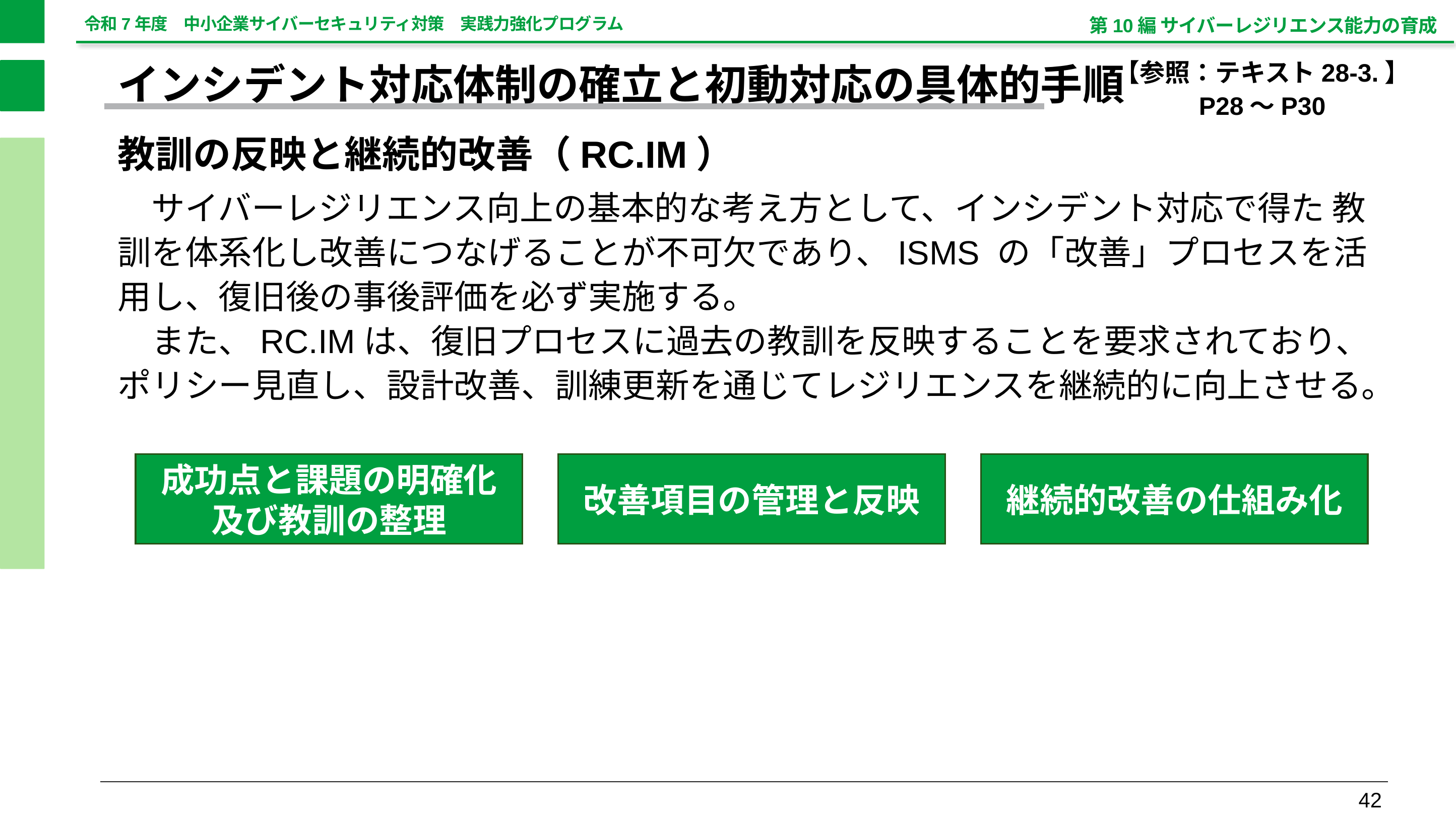

第10編 サイバーレジリエンス能力の育成
【参照：テキスト28-3.】
P28～P30
インシデント対応体制の確立と初動対応の具体的手順

教訓の反映と継続的改善（RC.IM）
　サイバーレジリエンス向上の基本的な考え方として、インシデント対応で得た 教訓を体系化し改善につなげることが不可欠であり、ISMS の「改善」プロセスを活用し、復旧後の事後評価を必ず実施する。
　また、RC.IMは、復旧プロセスに過去の教訓を反映することを要求されており、ポリシー見直し、設計改善、訓練更新を通じてレジリエンスを継続的に向上させる。

改善項目の管理と反映
継続的改善の仕組み化
成功点と課題の明確化
及び教訓の整理